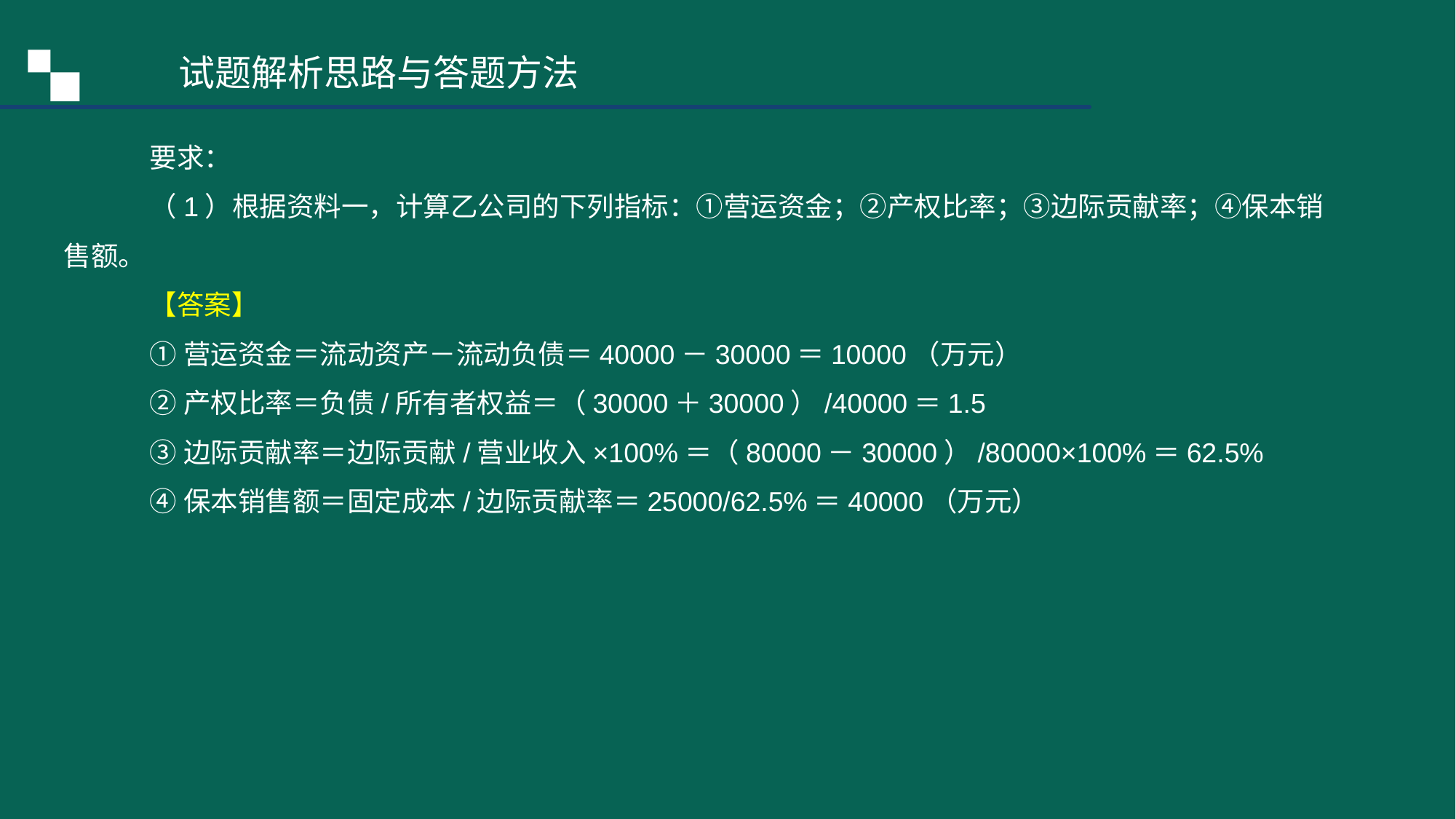

试题解析思路与答题方法
要求：
（1）根据资料一，计算乙公司的下列指标：①营运资金；②产权比率；③边际贡献率；④保本销售额。
【答案】
①营运资金＝流动资产－流动负债＝40000－30000＝10000（万元）
②产权比率＝负债/所有者权益＝（30000＋30000）/40000＝1.5
③边际贡献率＝边际贡献/营业收入×100%＝（80000－30000）/80000×100%＝62.5%
④保本销售额＝固定成本/边际贡献率＝25000/62.5%＝40000（万元）